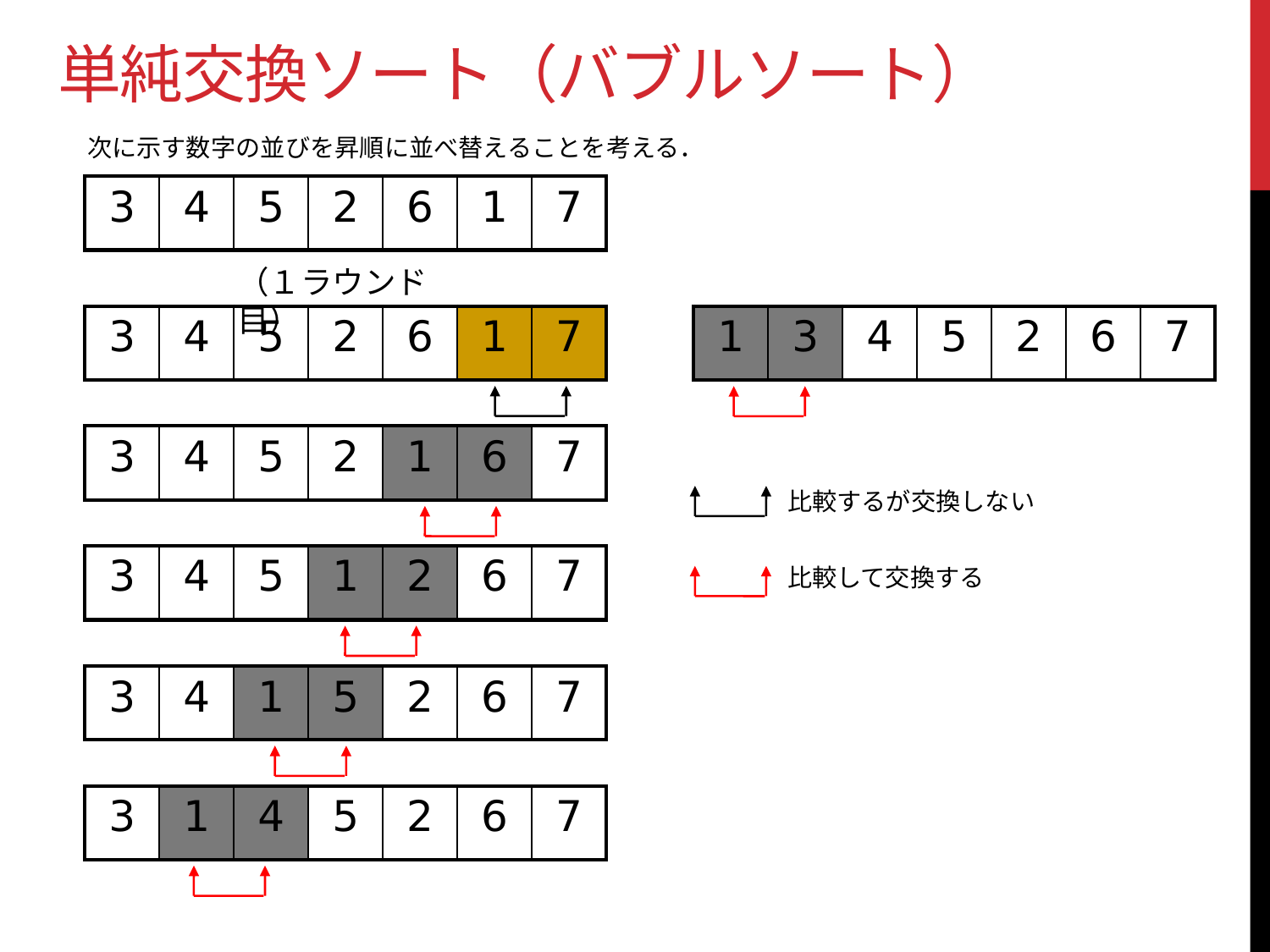

単純交換ソート（バブルソート）
次に示す数字の並びを昇順に並べ替えることを考える．
| 3 | 4 | 5 | 2 | 6 | 1 | 7 |
| --- | --- | --- | --- | --- | --- | --- |
（１ラウンド目）
| 3 | 4 | 5 | 2 | 6 | 1 | 7 |
| --- | --- | --- | --- | --- | --- | --- |
| 1 | 3 | 4 | 5 | 2 | 6 | 7 |
| --- | --- | --- | --- | --- | --- | --- |

| 3 | 4 | 5 | 2 | 1 | 6 | 7 |
| --- | --- | --- | --- | --- | --- | --- |
比較するが交換しない

| 3 | 4 | 5 | 1 | 2 | 6 | 7 |
| --- | --- | --- | --- | --- | --- | --- |
比較して交換する

| 3 | 4 | 1 | 5 | 2 | 6 | 7 |
| --- | --- | --- | --- | --- | --- | --- |

| 3 | 1 | 4 | 5 | 2 | 6 | 7 |
| --- | --- | --- | --- | --- | --- | --- |